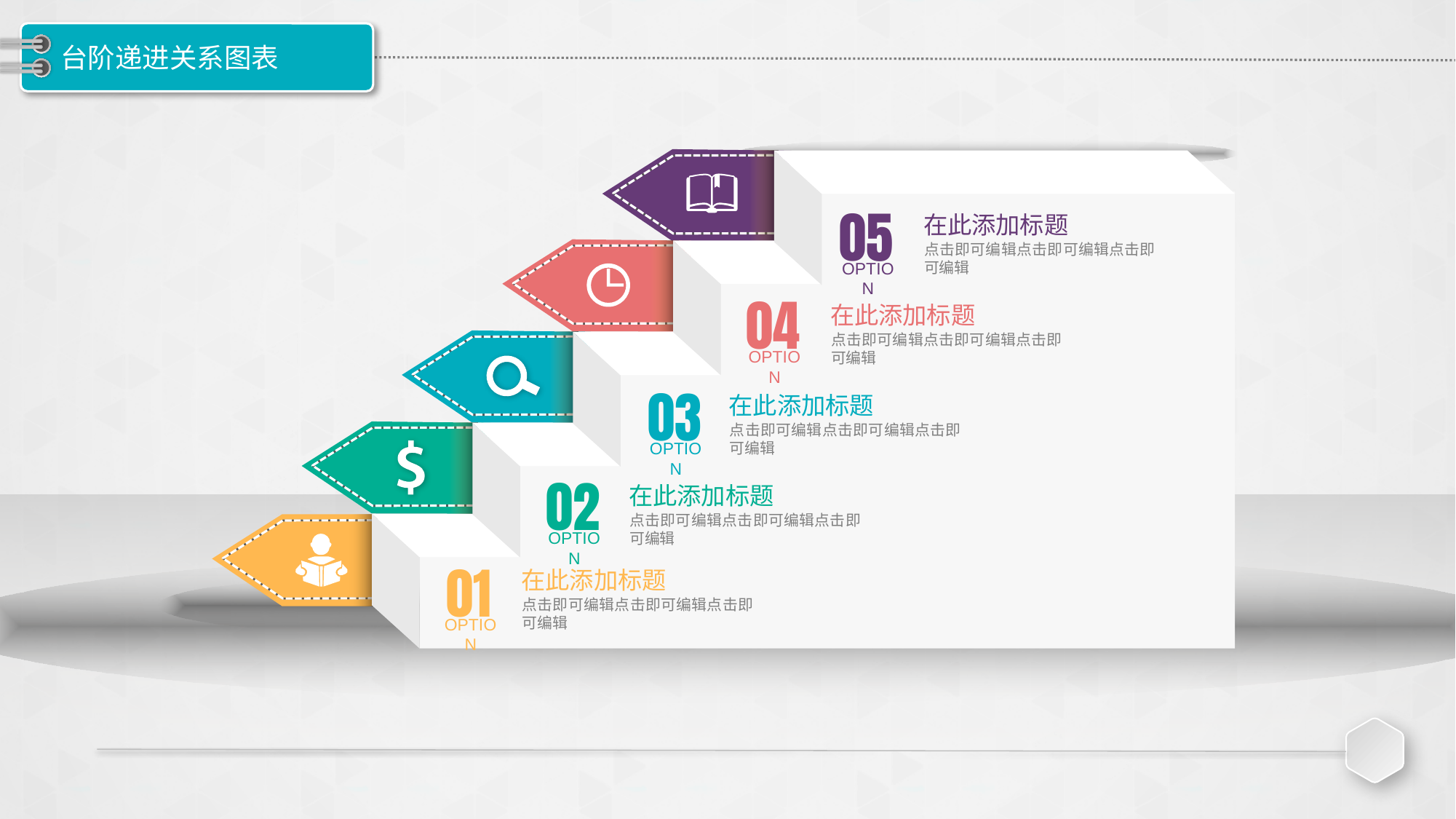

# 台阶递进关系图表

05
OPTION
在此添加标题
点击即可编辑点击即可编辑点击即可编辑

04
OPTION
在此添加标题
点击即可编辑点击即可编辑点击即可编辑

03
OPTION
在此添加标题
点击即可编辑点击即可编辑点击即可编辑

02
OPTION
在此添加标题
点击即可编辑点击即可编辑点击即可编辑

01
OPTION

在此添加标题
点击即可编辑点击即可编辑点击即可编辑

91